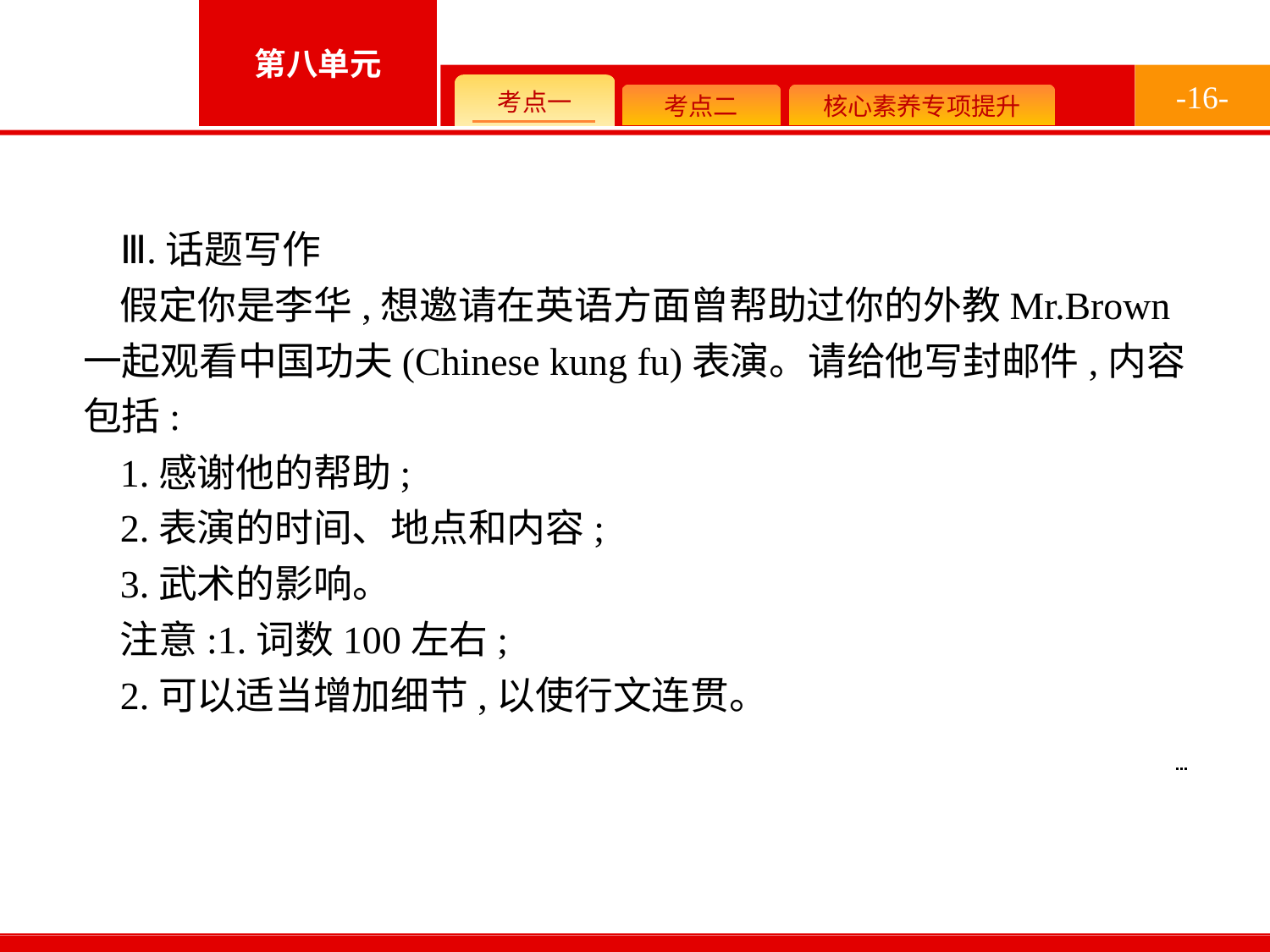

-16-
Ⅲ.话题写作
假定你是李华,想邀请在英语方面曾帮助过你的外教Mr.Brown一起观看中国功夫(Chinese kung fu)表演。请给他写封邮件,内容包括:
1.感谢他的帮助;
2.表演的时间、地点和内容;
3.武术的影响。
注意:1.词数100左右;
2.可以适当增加细节,以使行文连贯。